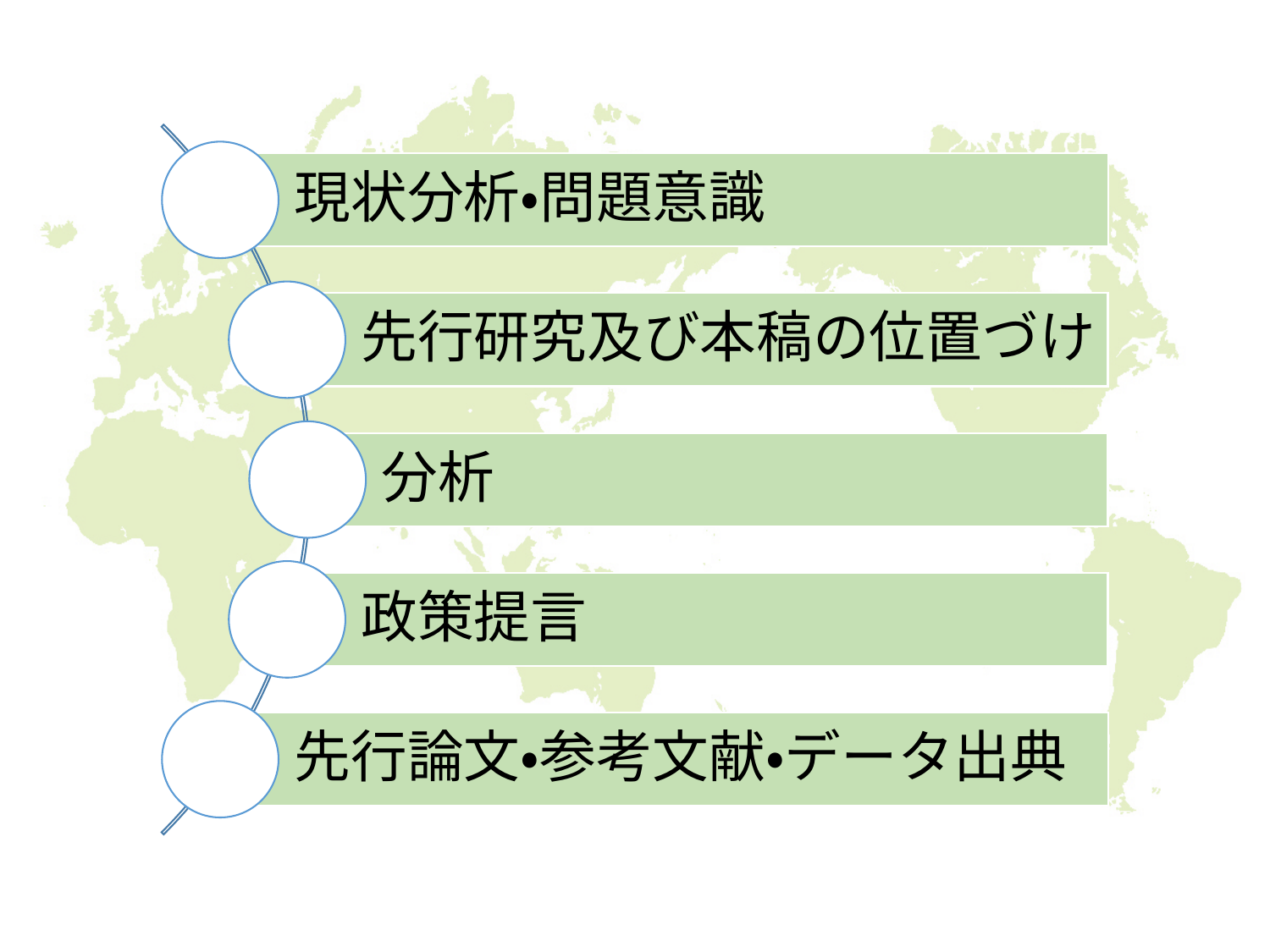

現状分析・問題意識
先行研究及び本稿の位置づけ
分析
政策提言
先行論文・参考文献・データ出典